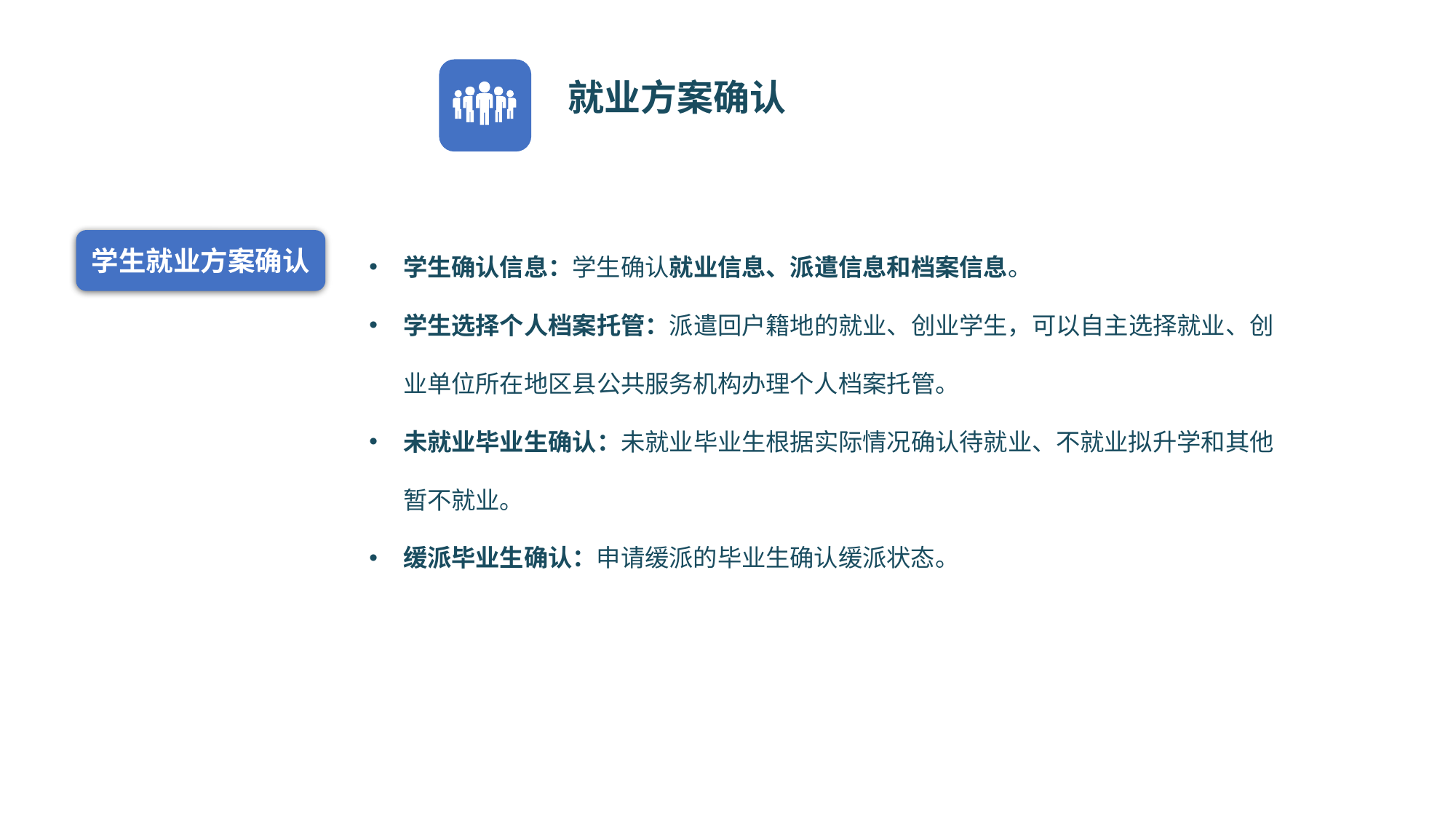

就业方案确认
学生确认信息：学生确认就业信息、派遣信息和档案信息。
学生选择个人档案托管：派遣回户籍地的就业、创业学生，可以自主选择就业、创业单位所在地区县公共服务机构办理个人档案托管。
未就业毕业生确认：未就业毕业生根据实际情况确认待就业、不就业拟升学和其他暂不就业。
缓派毕业生确认：申请缓派的毕业生确认缓派状态。
学生就业方案确认